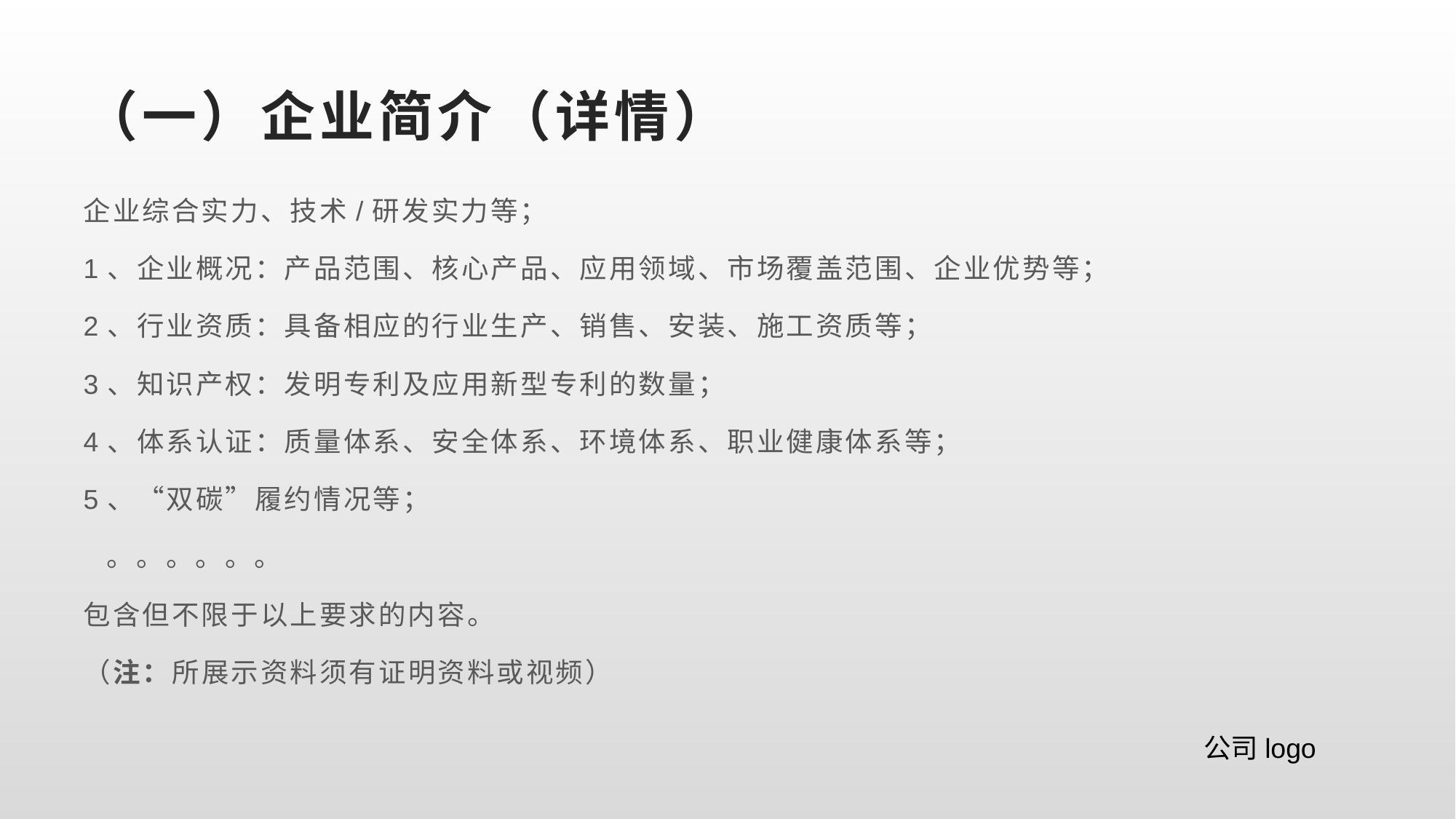

# （一）企业简介（详情）
企业综合实力、技术/研发实力等；
1、企业概况：产品范围、核心产品、应用领域、市场覆盖范围、企业优势等；
2、行业资质：具备相应的行业生产、销售、安装、施工资质等；
3、知识产权：发明专利及应用新型专利的数量；
4、体系认证：质量体系、安全体系、环境体系、职业健康体系等；
5、“双碳”履约情况等；
  。。。。。。
包含但不限于以上要求的内容。
（注：所展示资料须有证明资料或视频）